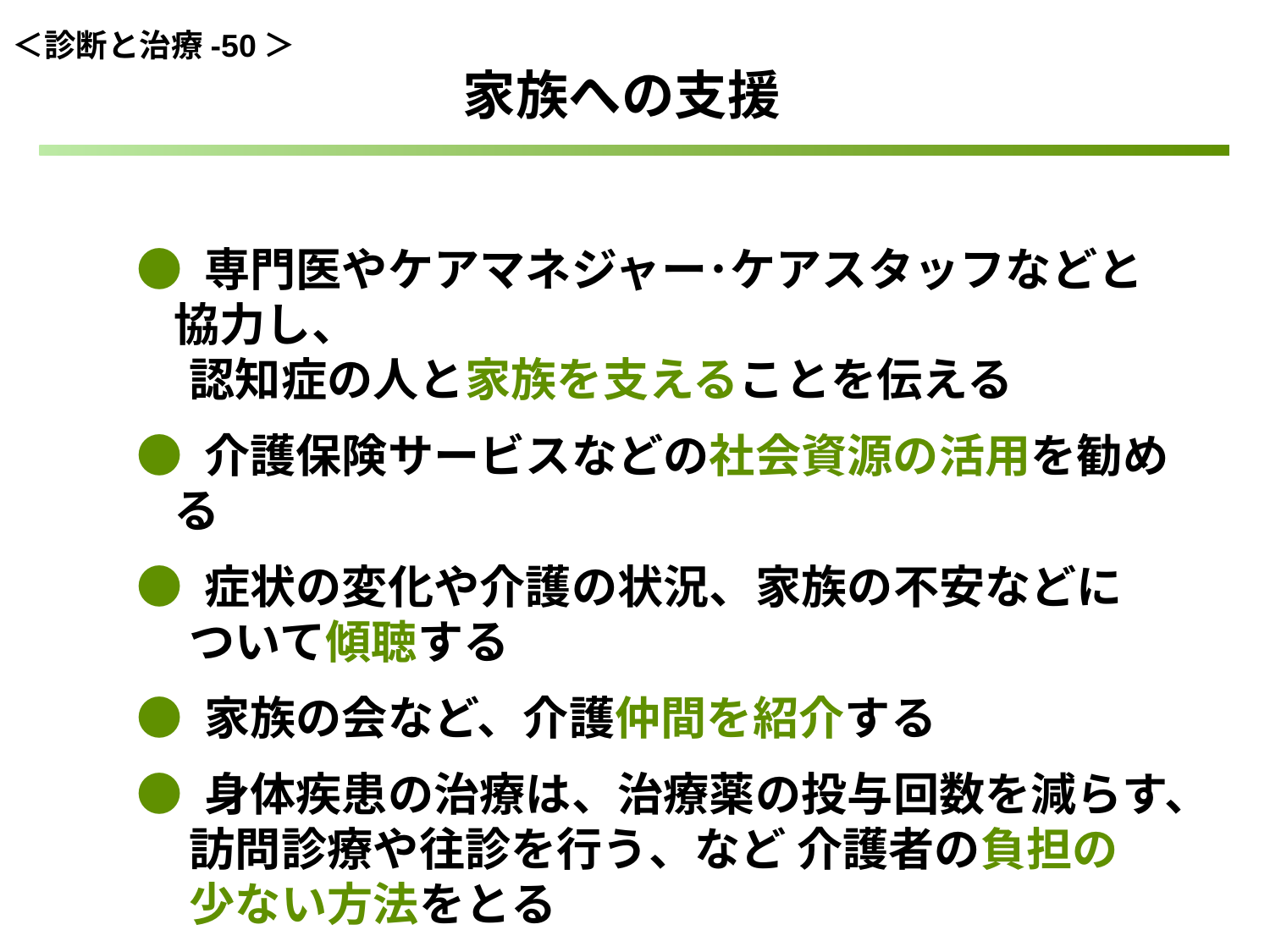

＜診断と治療-50＞
家族への支援

● 専門医やケアマネジャー･ケアスタッフなどと協力し、
    認知症の人と家族を支えることを伝える

● 介護保険サービスなどの社会資源の活用を勧める

● 症状の変化や介護の状況、家族の不安などに
    ついて傾聴する

● 家族の会など、介護仲間を紹介する

● 身体疾患の治療は、治療薬の投与回数を減らす、
    訪問診療や往診を行う、など 介護者の負担の
    少ない方法をとる